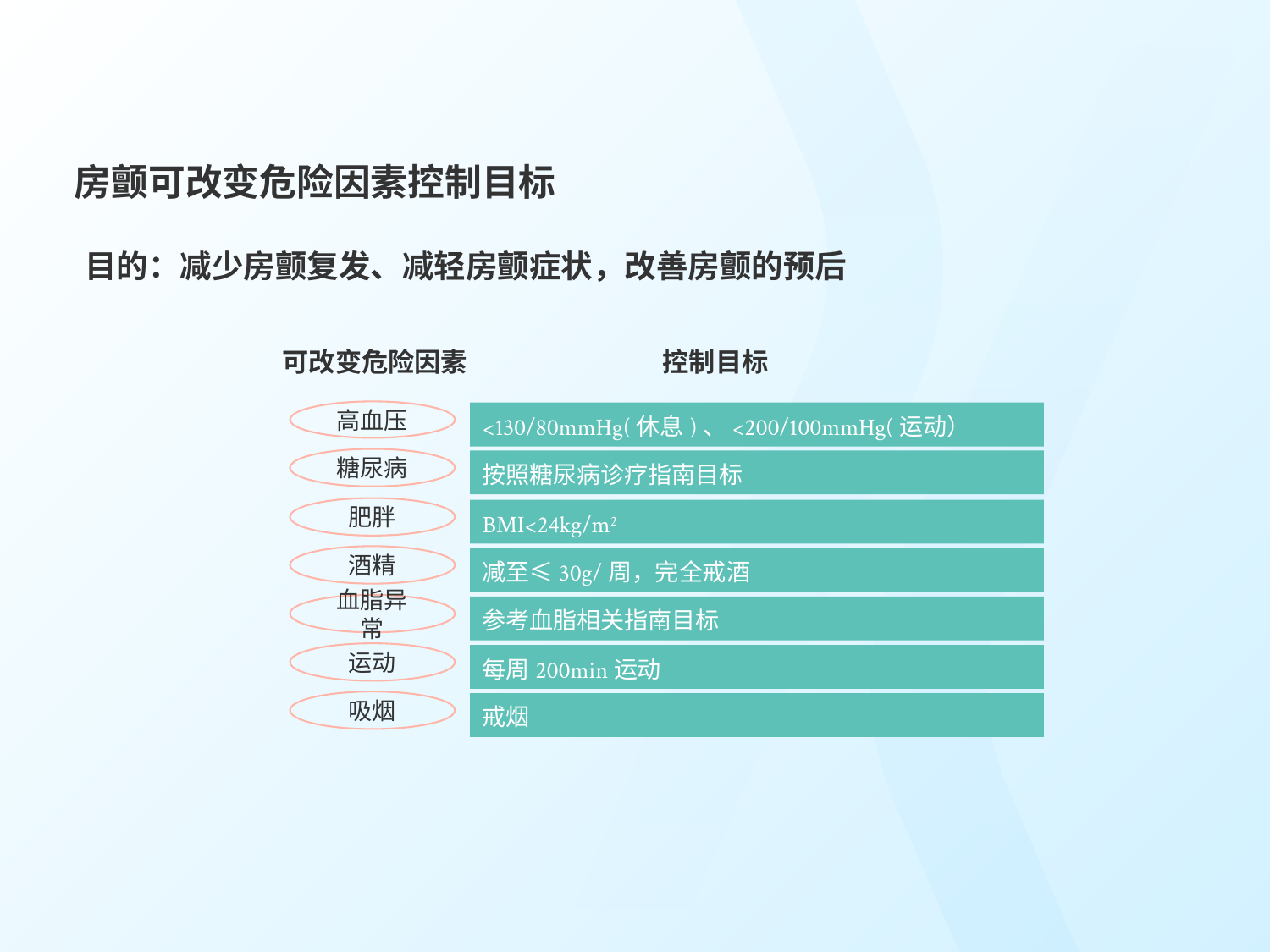

房颤可改变危险因素控制目标
目的：减少房颤复发、减轻房颤症状，改善房颤的预后
可改变危险因素
控制目标
高血压
<130/80mmHg(休息)、<200/100mmHg(运动）
糖尿病
按照糖尿病诊疗指南目标
肥胖
BMI<24kg/m2
酒精
减至≤30g/周，完全戒酒
血脂异常
参考血脂相关指南目标
运动
每周200min运动
吸烟
戒烟